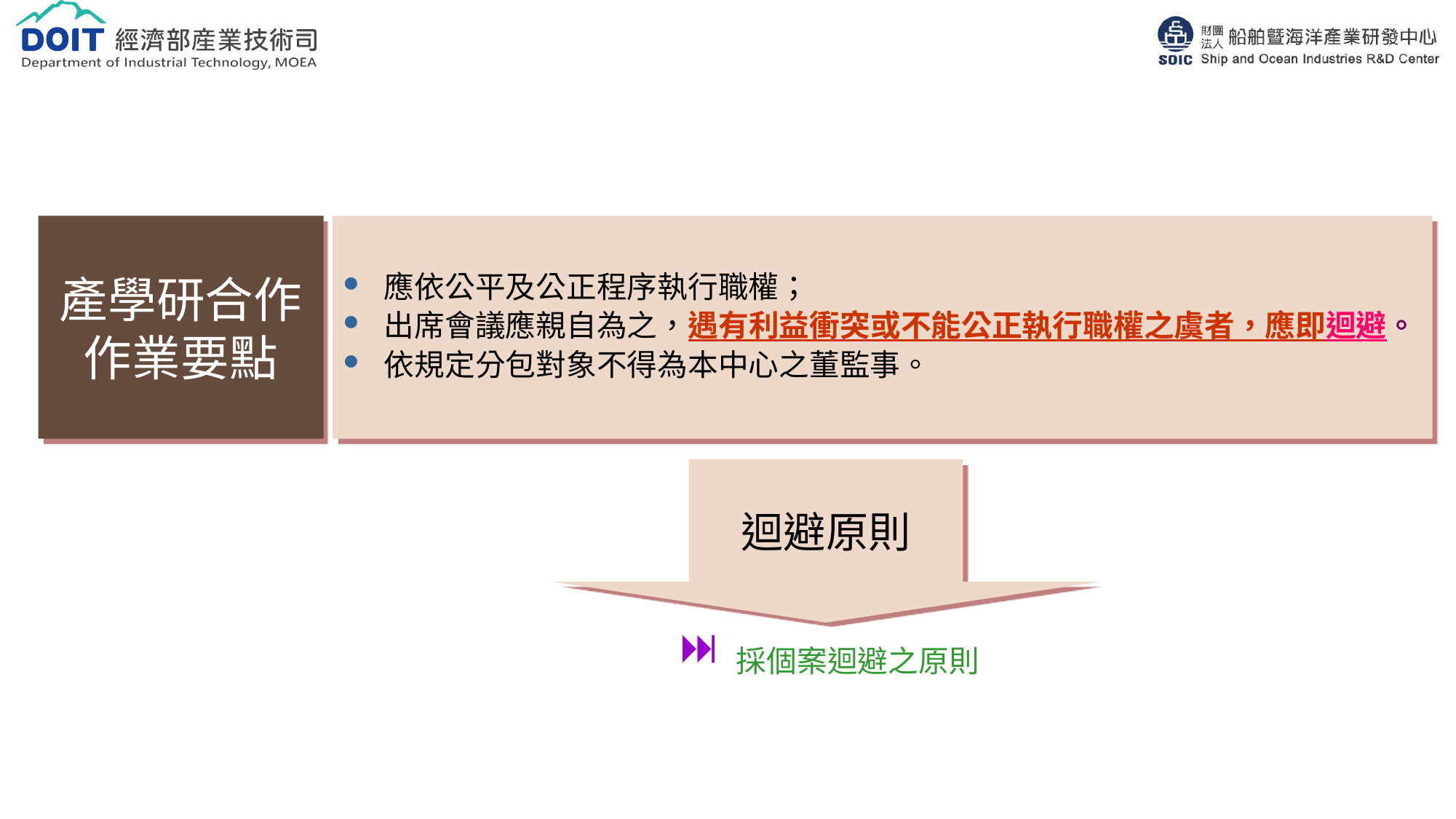

產學研合作
作業要點
應依公平及公正程序執行職權；
出席會議應親自為之，遇有利益衝突或不能公正執行職權之虞者，應即迴避。
依規定分包對象不得為本中心之董監事。
迴避原則
 採個案迴避之原則